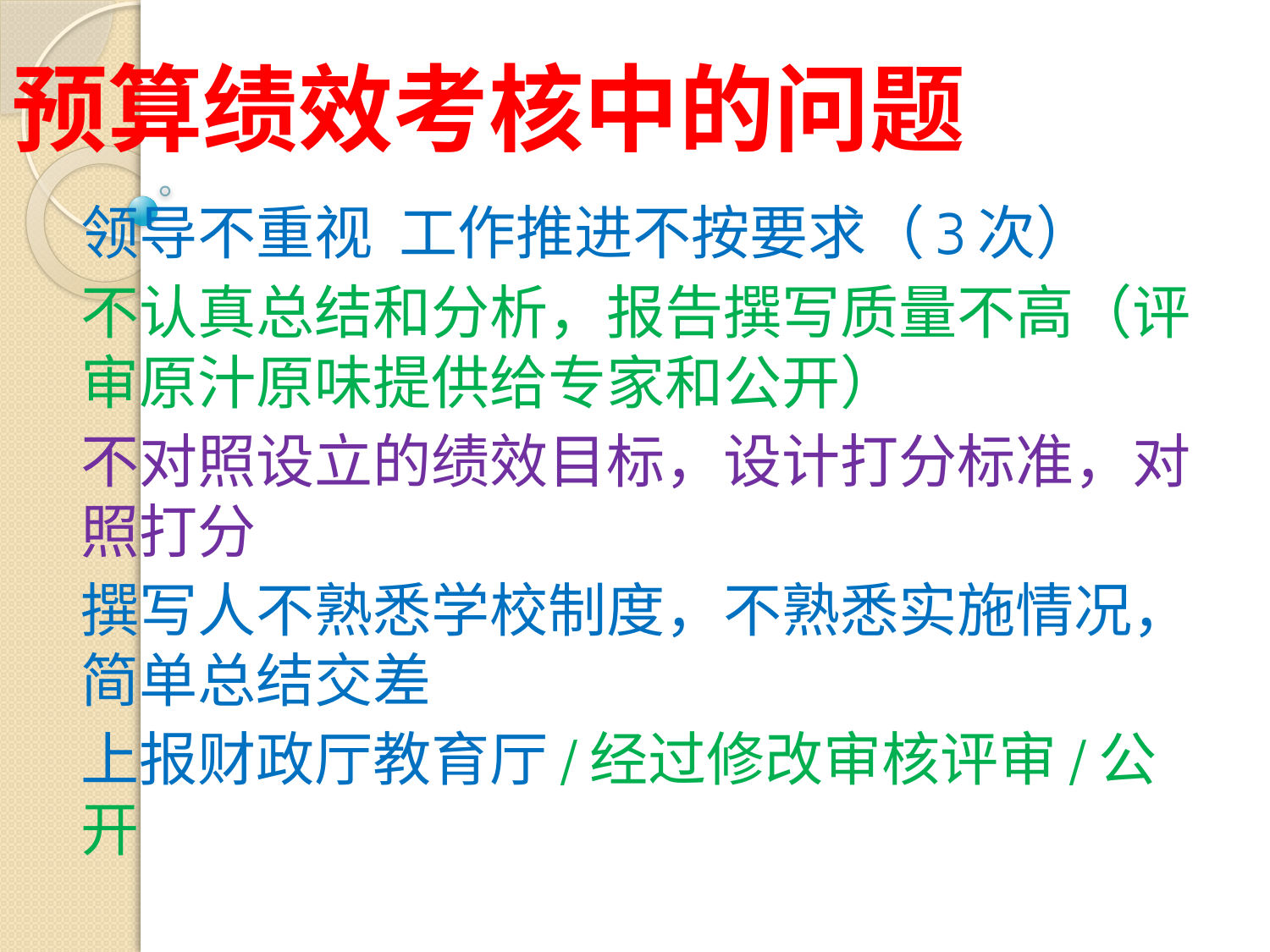

# 预算绩效考核中的问题
领导不重视  工作推进不按要求（3次）
不认真总结和分析，报告撰写质量不高（评审原汁原味提供给专家和公开）
不对照设立的绩效目标，设计打分标准，对照打分
撰写人不熟悉学校制度，不熟悉实施情况，简单总结交差
上报财政厅教育厅/经过修改审核评审/公开